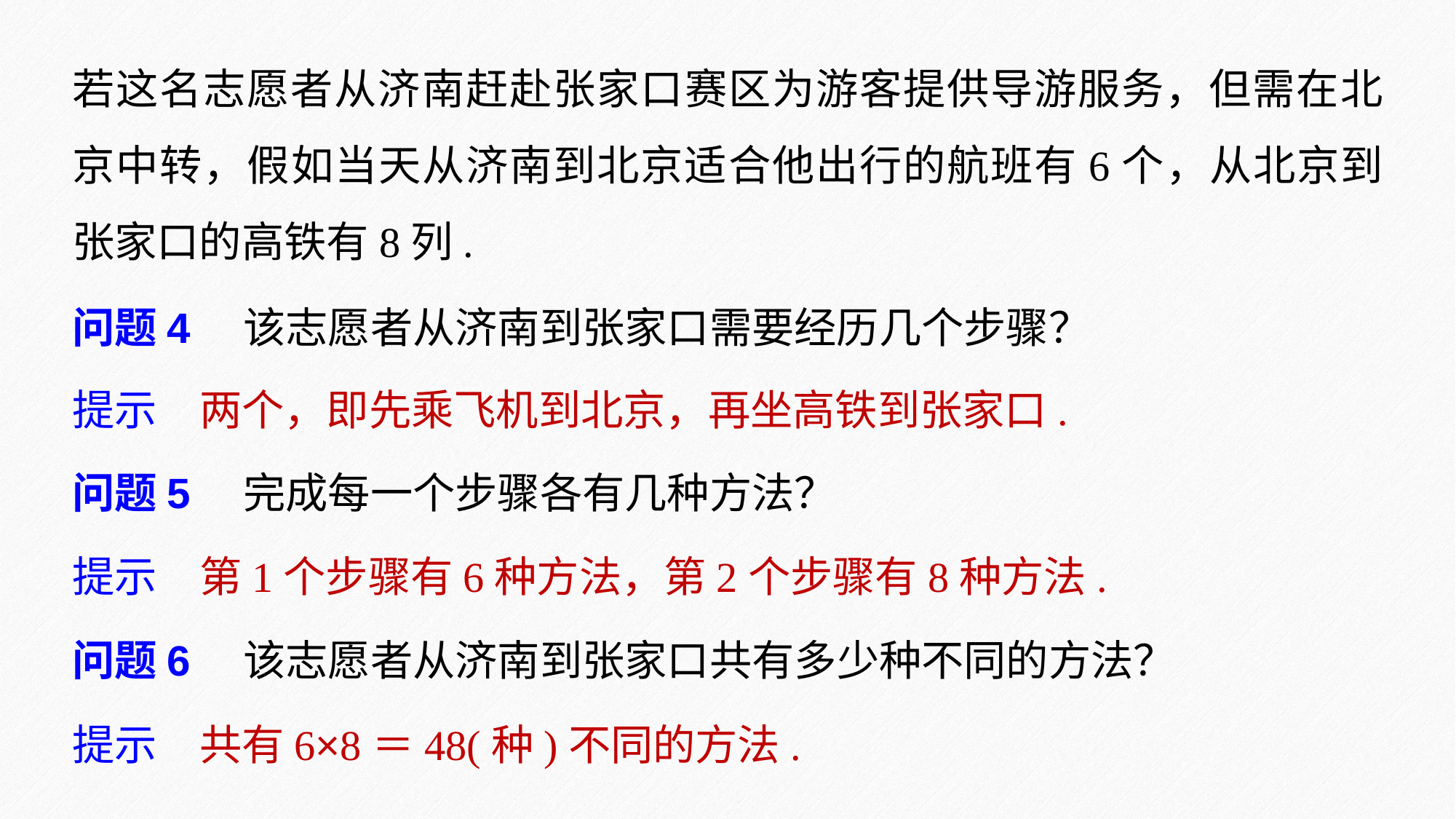

若这名志愿者从济南赶赴张家口赛区为游客提供导游服务，但需在北京中转，假如当天从济南到北京适合他出行的航班有6个，从北京到张家口的高铁有8列.
问题4　该志愿者从济南到张家口需要经历几个步骤？
提示　两个，即先乘飞机到北京，再坐高铁到张家口.
问题5　完成每一个步骤各有几种方法？
提示　第1个步骤有6种方法，第2个步骤有8种方法.
问题6　该志愿者从济南到张家口共有多少种不同的方法？
提示　共有6×8＝48(种)不同的方法.